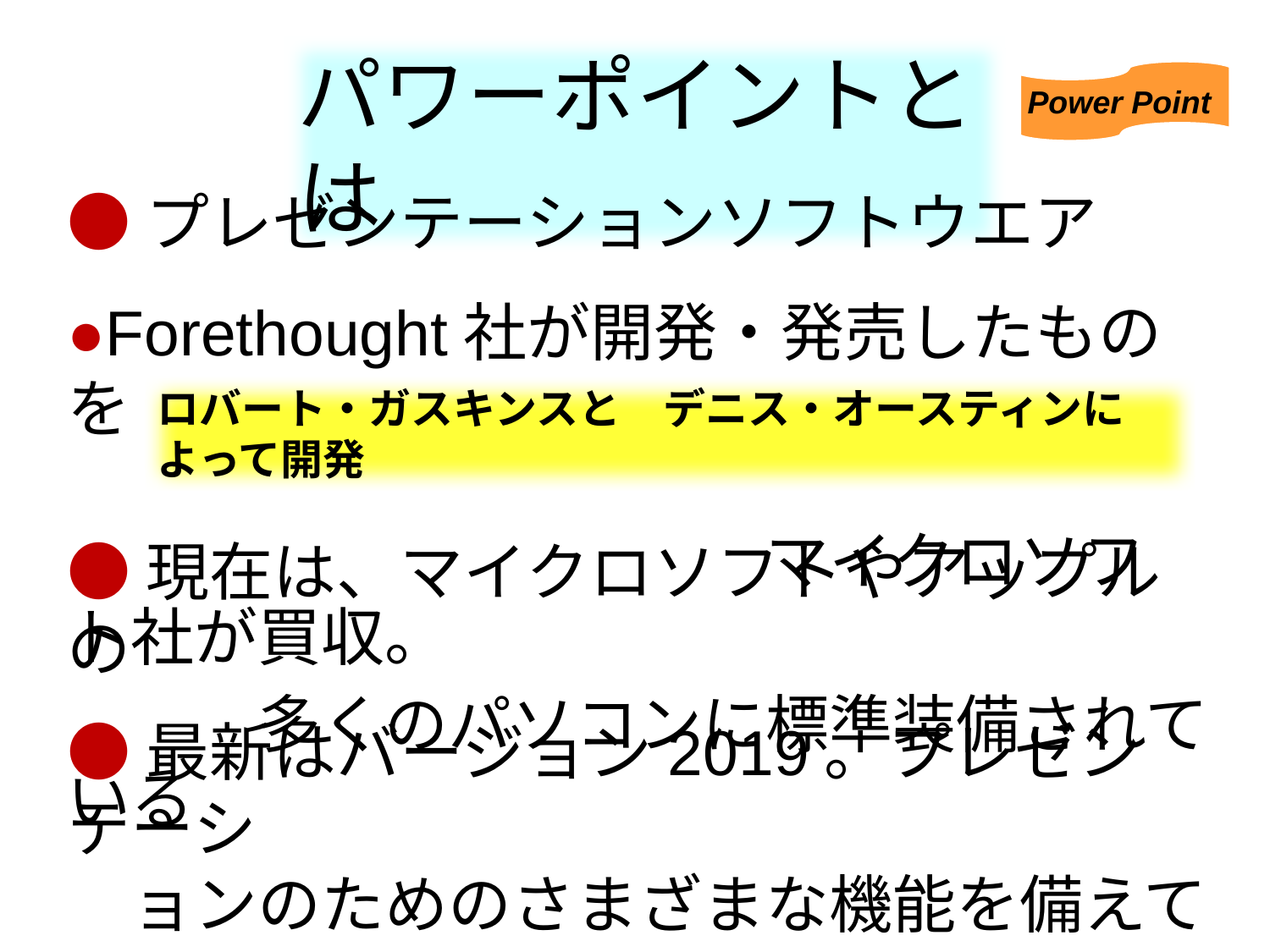

パワーポイントとは

Power Point
●プレゼンテーションソフトウエア
●Forethought社が開発・発売したものを

　　　　　　　　　　　　　　　　マイクロソフト社が買収。
ロバート・ガスキンスと　デニス・オースティンによって開発
●現在は、マイクロソフトやアップルの
　　　多くのパソコンに標準装備されている
●最新はバージョン2019。プレゼンテーシ
　ョンのためのさまざまな機能を備えている